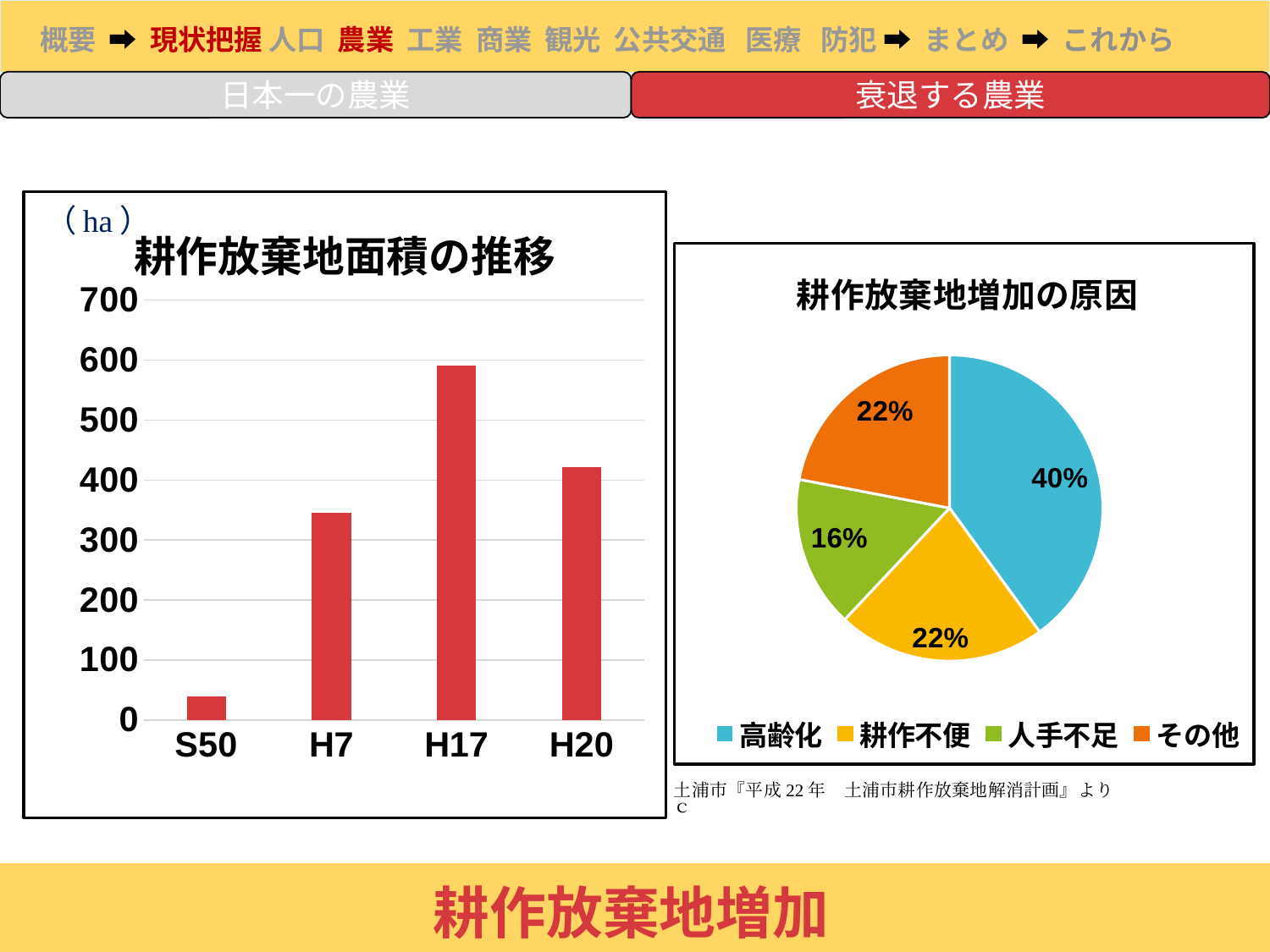

日本一の農業
衰退する農業

### Chart: 耕作放棄地面積の推移

| Category | 放置面積 |
|---|---|
| S50 | 39.0 |
| H7 | 345.0 |
| H17 | 591.0 |
| H20 | 421.0 |

### Chart: 耕作放棄地増加の原因

| Category |  |
|---|---|
| 高齢化 | 40.0 |
| 耕作不便 | 22.0 |
| 人手不足 | 16.0 |
| その他 | 22.0 |
土浦市『平成22年　土浦市耕作放棄地解消計画』よりｃ
耕作放棄地増加